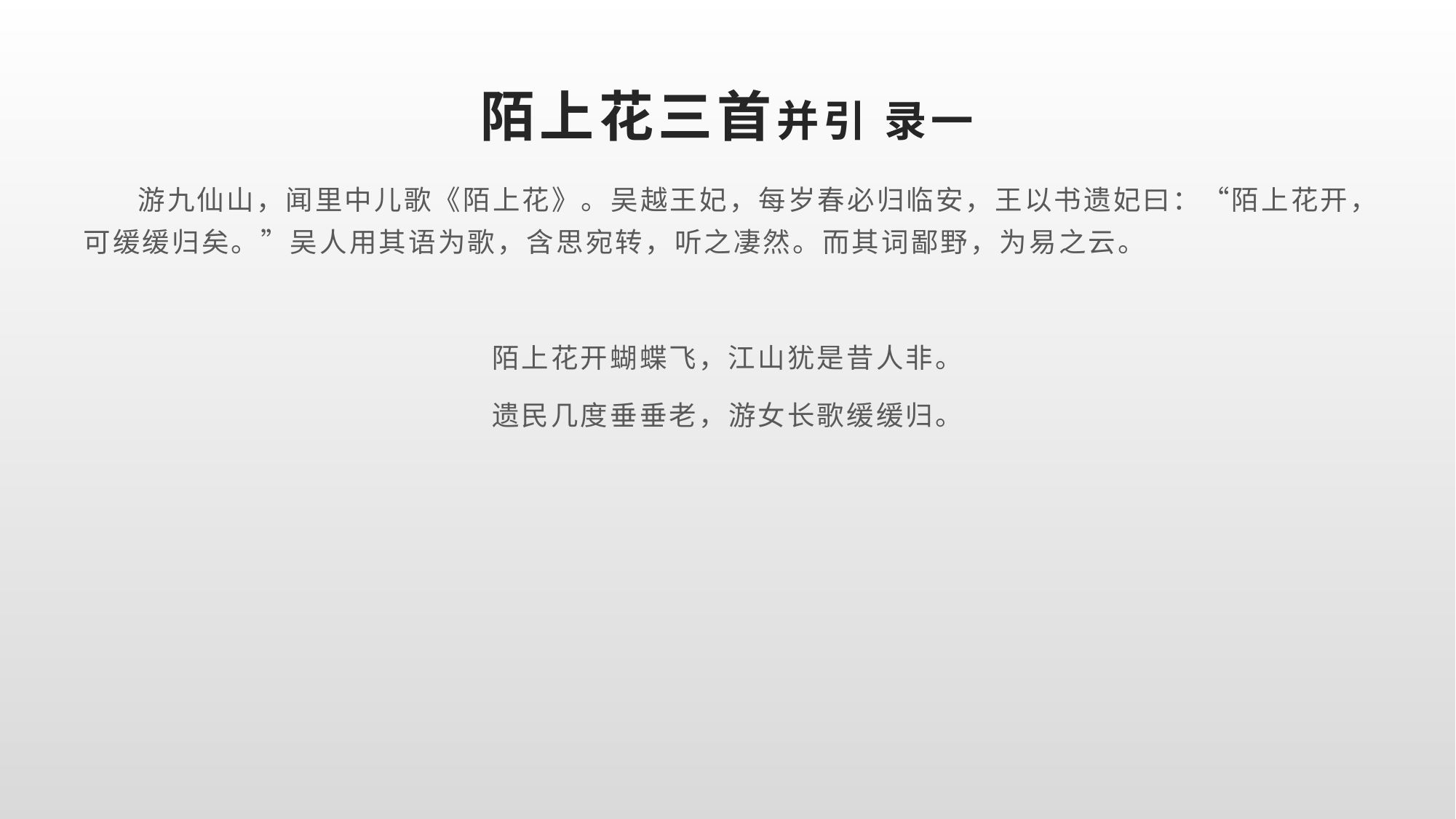

# 陌上花三首并引 录一
游九仙山，闻里中儿歌《陌上花》。吴越王妃，每岁春必归临安，王以书遗妃曰：“陌上花开，可缓缓归矣。”吴人用其语为歌，含思宛转，听之凄然。而其词鄙野，为易之云。

陌上花开蝴蝶飞，江山犹是昔人非。
遗民几度垂垂老，游女长歌缓缓归。